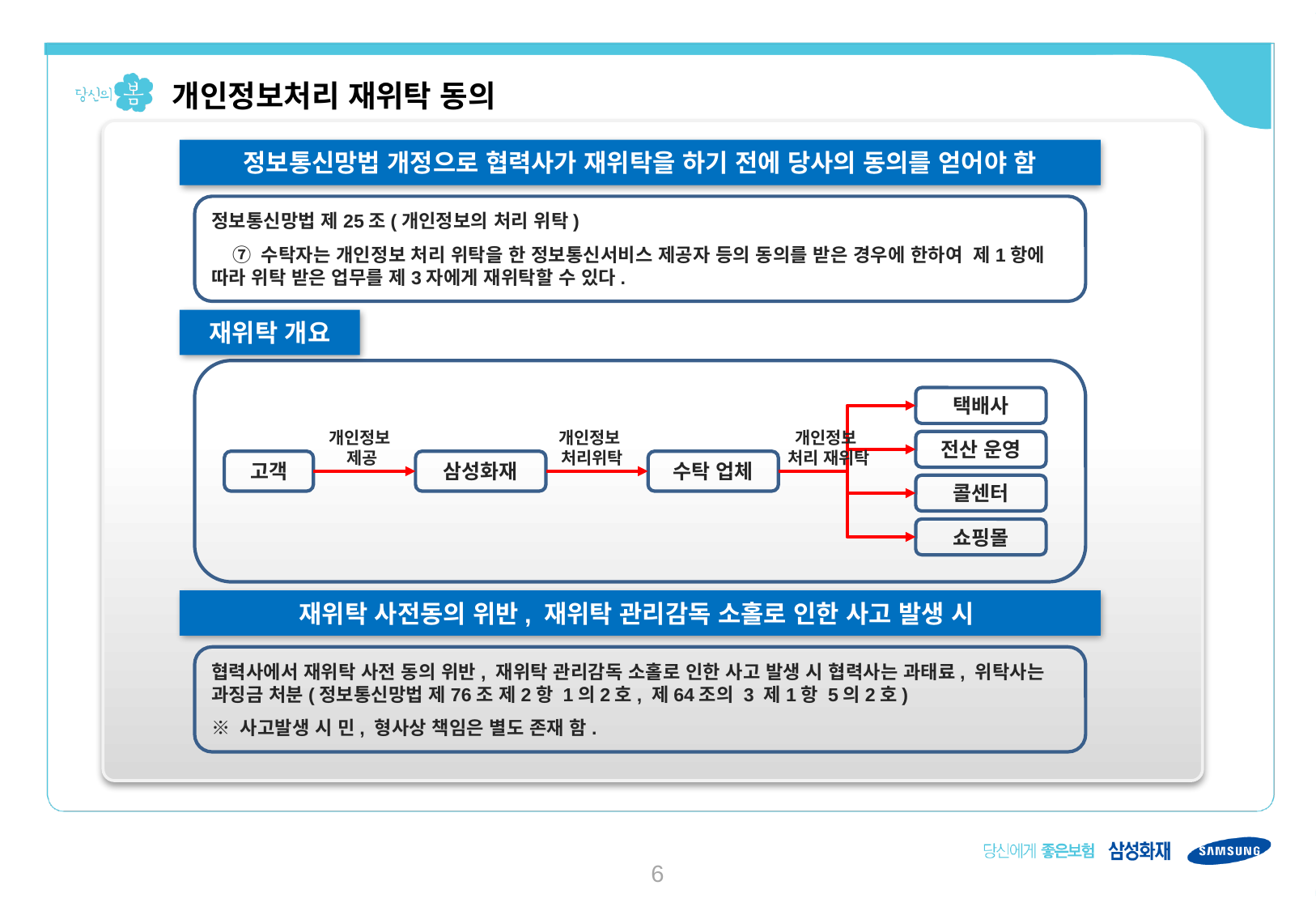

개인정보처리 재위탁 동의

정보통신망법 개정으로 협력사가 재위탁을 하기 전에 당사의 동의를 얻어야 함
정보통신망법 제25조(개인정보의 처리 위탁)
    ⑦ 수탁자는 개인정보 처리 위탁을 한 정보통신서비스 제공자 등의 동의를 받은 경우에 한하여  제1항에 따라 위탁 받은 업무를 제3자에게 재위탁할 수 있다.
재위탁 개요

택배사
전산 운영
콜센터
쇼핑몰
개인정보
제공
개인정보
처리위탁
개인정보
처리 재위탁
고객
삼성화재
수탁 업체
재위탁 사전동의 위반, 재위탁 관리감독 소홀로 인한 사고 발생 시
협력사에서 재위탁 사전 동의 위반, 재위탁 관리감독 소홀로 인한 사고 발생 시 협력사는 과태료, 위탁사는 과징금 처분(정보통신망법 제76조 제2항 1의2호, 제64조의 3 제1항 5의2호)
※ 사고발생 시 민, 형사상 책임은 별도 존재 함.
6